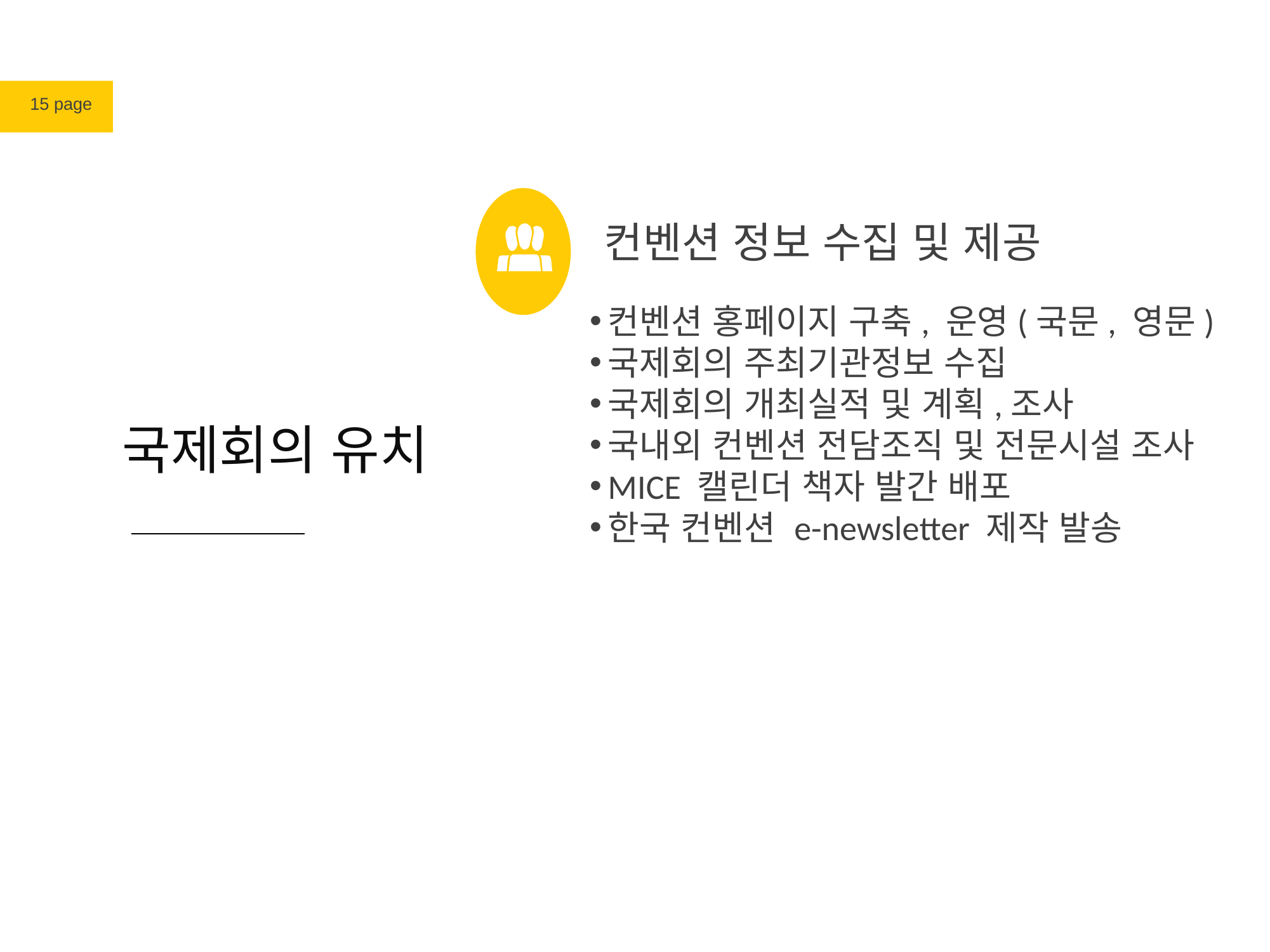

15 page

컨벤션 정보 수집 및 제공
컨벤션 홍페이지 구축, 운영(국문, 영문)
국제회의 주최기관정보 수집
국제회의 개최실적 및 계획,조사
국내외 컨벤션 전담조직 및 전문시설 조사
MICE 캘린더 책자 발간 배포
한국 컨벤션 e-newsletter 제작 발송

국제회의 유치